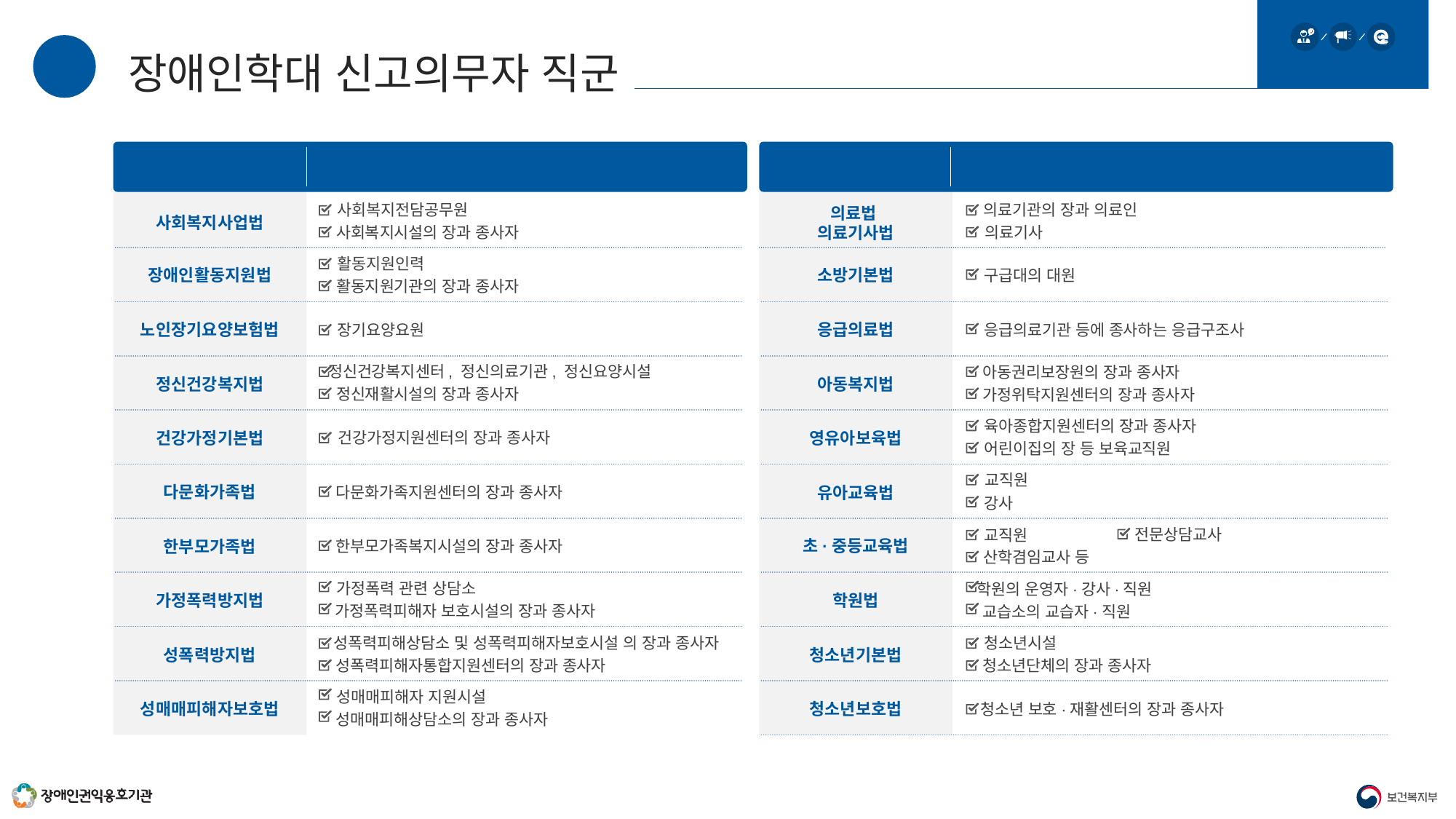

06
장애인학대 신고의무자 직군

법 (약칭)
예 시
법 (약칭)
예 시

의료기관의 장과 의료인
의료기사
사회복지전담공무원
사회복지시설의 장과 종사자
의료법
의료기사법

사회복지사업법
활동지원인력
활동지원기관의 장과 종사자

장애인활동지원법
소방기본법
구급대의 대원

노인장기요양보험법
응급의료법
장기요양요원
응급의료기관 등에 종사하는 응급구조사

정신건강복지센터, 정신의료기관, 정신요양시설
정신재활시설의 장과 종사자
아동권리보장원의 장과 종사자
가정위탁지원센터의 장과 종사자

정신건강복지법
아동복지법
육아종합지원센터의 장과 종사자
어린이집의 장 등 보육교직원

영유아보육법
건강가정기본법
건강가정지원센터의 장과 종사자

교직원
강사

유아교육법
다문화가족법
다문화가족지원센터의 장과 종사자

전문상담교사
교직원
산학겸임교사 등

초·중등교육법
한부모가족법
한부모가족복지시설의 장과 종사자

가정폭력 관련 상담소
가정폭력피해자 보호시설의 장과 종사자
학원의 운영자·강사·직원
교습소의 교습자·직원

가정폭력방지법
학원법
성폭력피해상담소 및 성폭력피해자보호시설 의 장과 종사자
성폭력피해자통합지원센터의 장과 종사자
청소년시설
청소년단체의 장과 종사자

성폭력방지법
청소년기본법
성매매피해자 지원시설
성매매피해상담소의 장과 종사자

성매매피해자보호법
청소년보호법
청소년 보호·재활센터의 장과 종사자